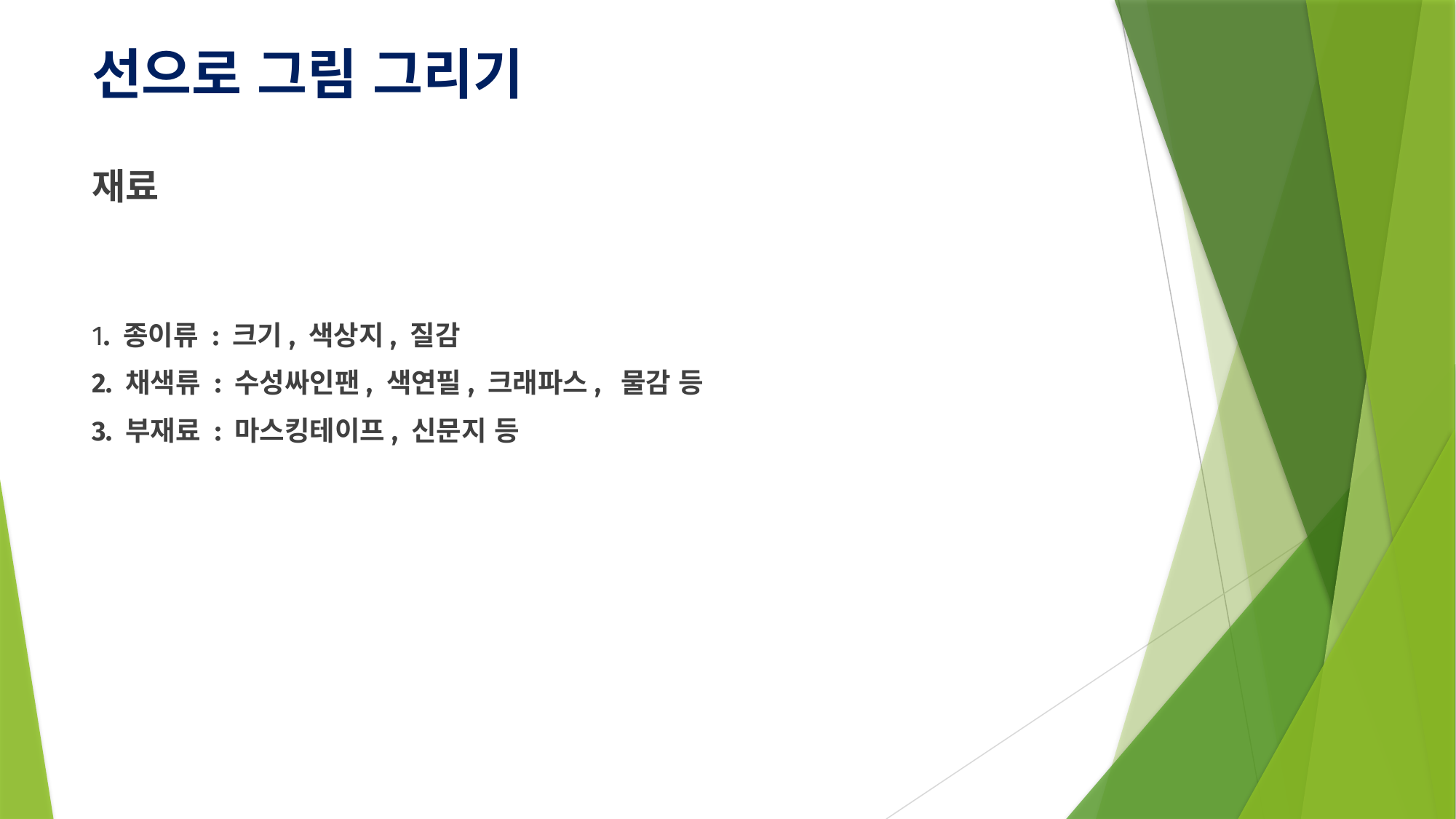

# 선으로 그림 그리기
재료

1. 종이류 : 크기, 색상지, 질감
2. 채색류 : 수성싸인팬, 색연필, 크래파스,  물감 등
3. 부재료 : 마스킹테이프, 신문지 등